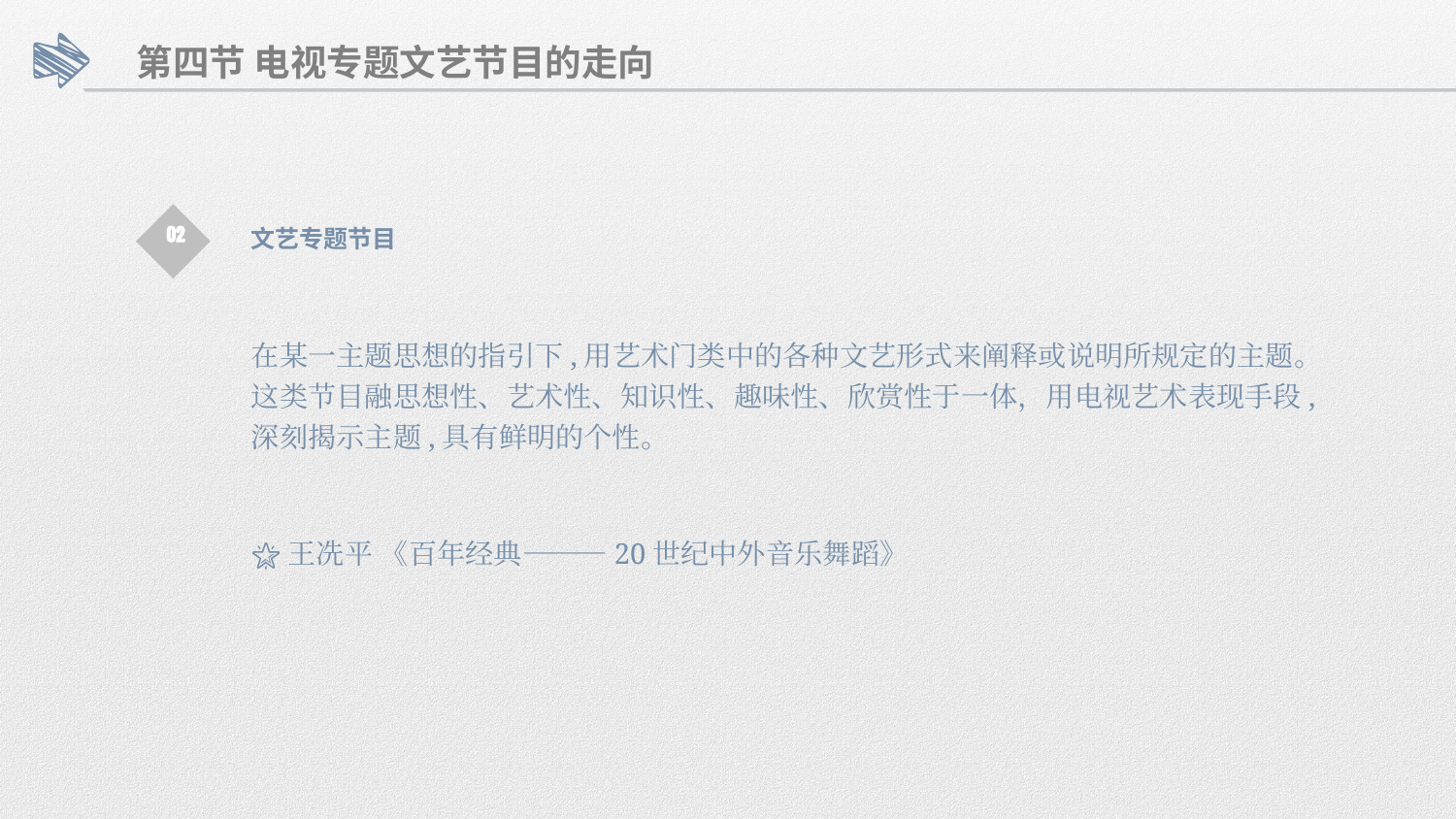

第四节 电视专题文艺节目的走向

02
文艺专题节目
在某一主题思想的指引下,用艺术门类中的各种文艺形式来阐释或说明所规定的主题。这类节目融思想性、艺术性、知识性、趣味性、欣赏性于一体，用电视艺术表现手段,深刻揭示主题,具有鲜明的个性。

🌟王冼平 《百年经典———20世纪中外音乐舞蹈》